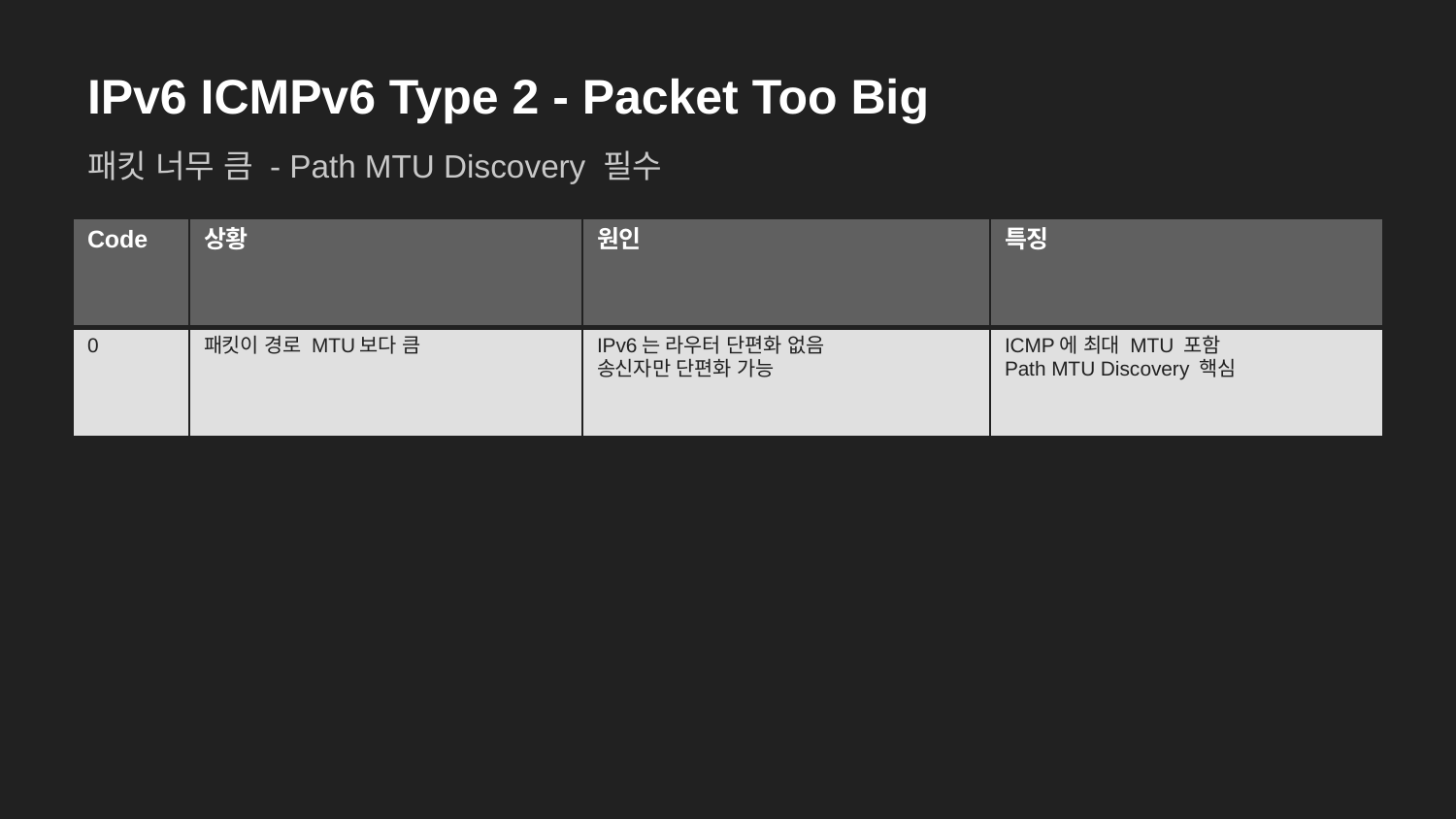

IPv6 ICMPv6 Type 2 - Packet Too Big
패킷 너무 큼 - Path MTU Discovery 필수
| Code | 상황 | 원인 | 특징 |
| --- | --- | --- | --- |
| 0 | 패킷이 경로 MTU보다 큼 | IPv6는 라우터 단편화 없음 송신자만 단편화 가능 | ICMP에 최대 MTU 포함 Path MTU Discovery 핵심 |